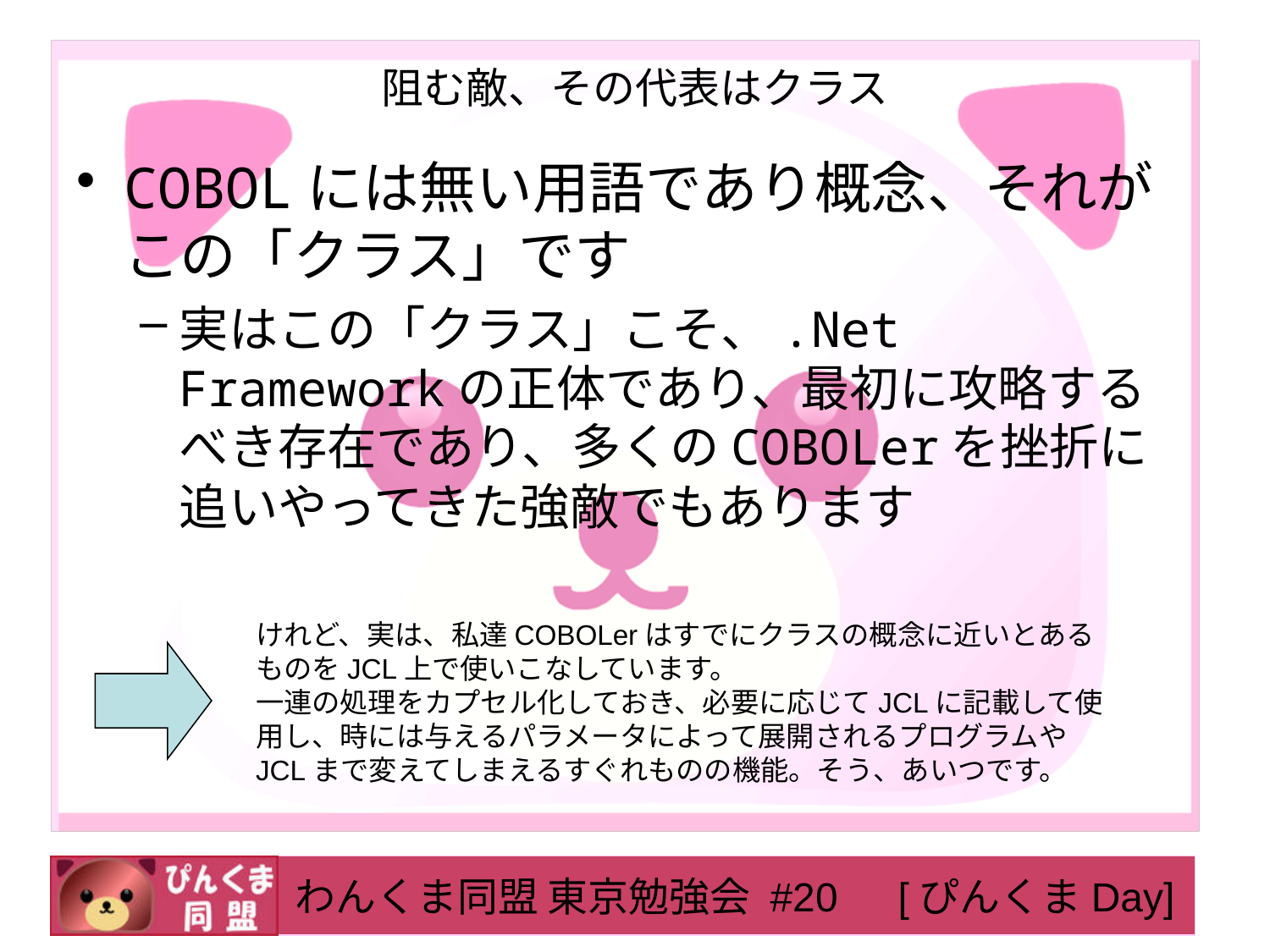

# 阻む敵、その代表はクラス
COBOLには無い用語であり概念、それがこの「クラス」です
実はこの「クラス」こそ、.Net Frameworkの正体であり、最初に攻略するべき存在であり、多くのCOBOLerを挫折に追いやってきた強敵でもあります
けれど、実は、私達COBOLerはすでにクラスの概念に近いとあるものをJCL上で使いこなしています。
一連の処理をカプセル化しておき、必要に応じてJCLに記載して使用し、時には与えるパラメータによって展開されるプログラムやJCLまで変えてしまえるすぐれものの機能。そう、あいつです。